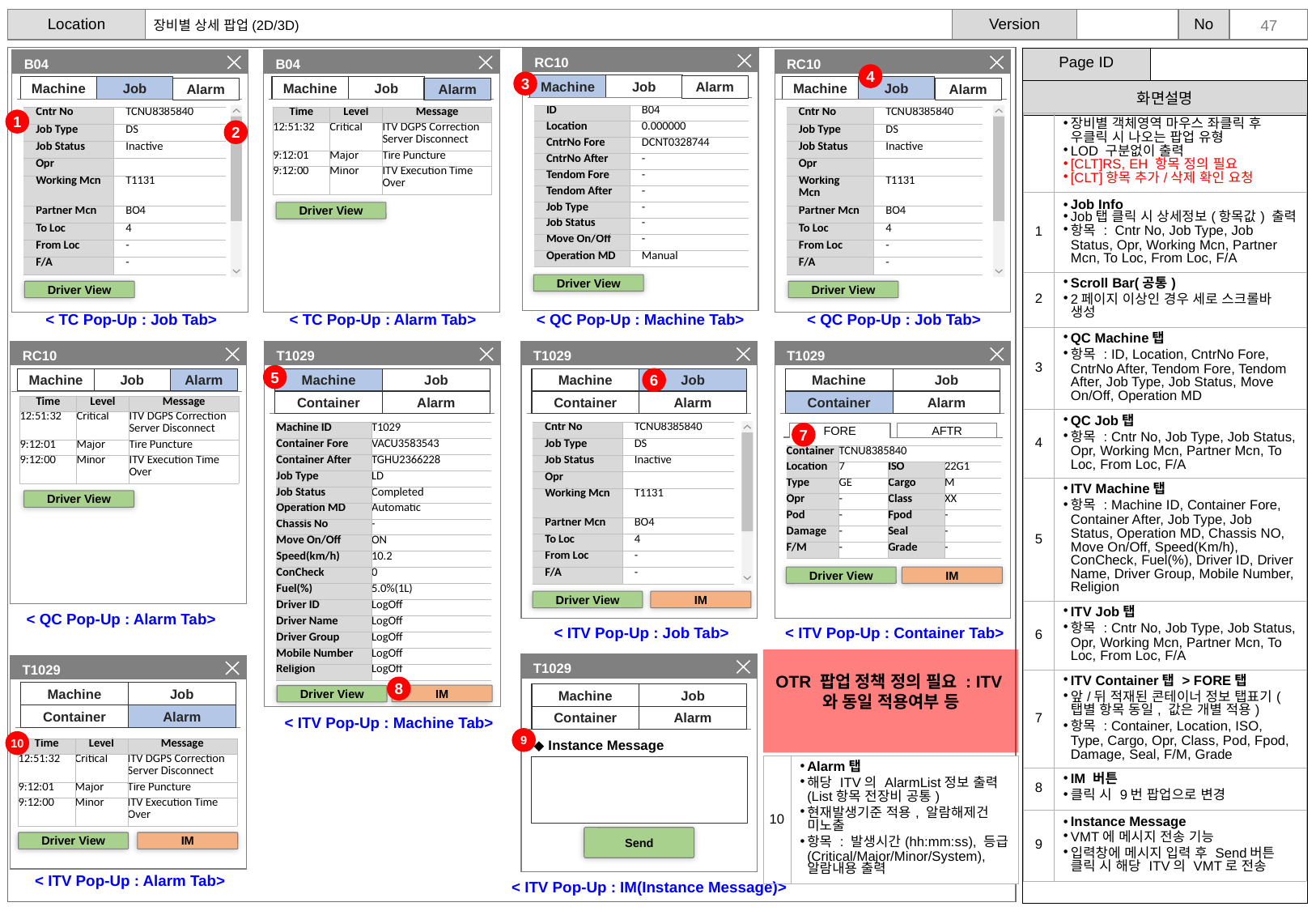

장비별 상세 팝업(2D/3D)
23MPH
C01
RC10

B04

B04

RC10

4
RMGC
3
Machine
Job
Alarm
Machine
Job
Machine
Job
Machine
Job
Alarm
Alarm
Alarm
7MPH
22.6km/h
T1011
ITV

23MPH
Automatic
C01
23MPH
Automatic
C01
23MPH
Automatic
C01
23MPH
Automatic
C01

| ID | B04 |
| --- | --- |
| Location | 0.000000 |
| CntrNo Fore | DCNT0328744 |
| CntrNo After | - |
| Tendom Fore | - |
| Tendom After | - |
| Job Type | - |
| Job Status | - |
| Move On/Off | - |
| Operation MD | Manual |

| Time | Level | Message |
| --- | --- | --- |
| 12:51:32 | Critical | ITV DGPS Correction Server Disconnect |
| 9:12:01 | Major | Tire Puncture |
| 9:12:00 | Minor | ITV Execution Time Over |
| Cntr No | TCNU8385840 |
| --- | --- |
| Job Type | DS |
| Job Status | Inactive |
| Opr |  |
| Working Mcn | T1131 |
| Partner Mcn | BO4 |
| To Loc | 4 |
| From Loc | - |
| F/A | - |
| Cntr No | TCNU8385840 |
| --- | --- |
| Job Type | DS |
| Job Status | Inactive |
| Opr |  |
| Working Mcn | T1131 |
| Partner Mcn | BO4 |
| To Loc | 4 |
| From Loc | - |
| F/A | - |

1
|  | 장비별 객체영역 마우스 좌클릭 후 우클릭 시 나오는 팝업 유형 LOD 구분없이 출력 [CLT]RS, EH 항목 정의 필요 [CLT]항목 추가/삭제 확인 요청 |
| --- | --- |
| 1 | Job Info Job탭 클릭 시 상세정보(항목값) 출력 항목 : Cntr No, Job Type, Job Status, Opr, Working Mcn, Partner Mcn, To Loc, From Loc, F/A |
| 2 | Scroll Bar(공통) 2페이지 이상인 경우 세로 스크롤바 생성 |
| 3 | QC Machine탭 항목 : ID, Location, CntrNo Fore, CntrNo After, Tendom Fore, Tendom After, Job Type, Job Status, Move On/Off, Operation MD |
| 4 | QC Job탭 항목 : Cntr No, Job Type, Job Status, Opr, Working Mcn, Partner Mcn, To Loc, From Loc, F/A |
| 5 | ITV Machine탭 항목 : Machine ID, Container Fore, Container After, Job Type, Job Status, Operation MD, Chassis NO, Move On/Off, Speed(Km/h), ConCheck, Fuel(%), Driver ID, Driver Name, Driver Group, Mobile Number, Religion |
| 6 | ITV Job탭 항목 : Cntr No, Job Type, Job Status, Opr, Working Mcn, Partner Mcn, To Loc, From Loc, F/A |
| 7 | ITV Container탭 > FORE탭 앞/뒤 적재된 콘테이너 정보 탭표기(탭별 항목 동일, 값은 개별 적용) 항목 : Container, Location, ISO, Type, Cargo, Opr, Class, Pod, Fpod, Damage, Seal, F/M, Grade |
| 8 | IM 버튼 클릭 시 9번 팝업으로 변경 |
| 9 | Instance Message VMT에 메시지 전송 기능 입력창에 메시지 입력 후 Send버튼 클릭 시 해당 ITV의 VMT로 전송 |
2
Driver View
Driver View
Driver View
Driver View
< TC Pop-Up : Job Tab>
< TC Pop-Up : Alarm Tab>
< QC Pop-Up : Machine Tab>
< QC Pop-Up : Job Tab>
23MPH
C01
23MPH
C01
23MPH
C01
T1029

T1029

T1029

RC10

RMGC
RMGC
RMGC
5
6
Alarm
Machine
Job
Machine
Job
Machine
Job
Machine
Job
7MPH
22.6km/h
T1011
ITV

7MPH
22.6km/h
T1011
ITV

7MPH
22.6km/h
T1011
ITV

23MPH
Automatic
C01
23MPH
Automatic
C01
23MPH
Automatic
C01
23MPH
Automatic
C01
Container
Alarm
Container
Alarm
Container
Alarm
| Time | Level | Message |
| --- | --- | --- |
| 12:51:32 | Critical | ITV DGPS Correction Server Disconnect |
| 9:12:01 | Major | Tire Puncture |
| 9:12:00 | Minor | ITV Execution Time Over |

| Cntr No | TCNU8385840 |
| --- | --- |
| Job Type | DS |
| Job Status | Inactive |
| Opr |  |
| Working Mcn | T1131 |
| Partner Mcn | BO4 |
| To Loc | 4 |
| From Loc | - |
| F/A | - |
| Machine ID | T1029 |
| --- | --- |
| Container Fore | VACU3583543 |
| Container After | TGHU2366228 |
| Job Type | LD |
| Job Status | Completed |
| Operation MD | Automatic |
| Chassis No | - |
| Move On/Off | ON |
| Speed(km/h) | 10.2 |
| ConCheck | 0 |
| Fuel(%) | 5.0%(1L) |
| Driver ID | LogOff |
| Driver Name | LogOff |
| Driver Group | LogOff |
| Mobile Number | LogOff |
| Religion | LogOff |
FORE
AFTR
7
| Container | TCNU8385840 |  |  |
| --- | --- | --- | --- |
| Location | 7 | ISO | 22G1 |
| Type | GE | Cargo | M |
| Opr | - | Class | XX |
| Pod | - | Fpod | - |
| Damage | - | Seal | - |
| F/M | - | Grade | - |
Driver View
Driver View
IM
IM
Driver View
< QC Pop-Up : Alarm Tab>
< ITV Pop-Up : Job Tab>
< ITV Pop-Up : Container Tab>
23MPH
C01
OTR 팝업 정책 정의 필요 : ITV와 동일 적용여부 등

T1029

T1029

8
RMGC
RMGC
Machine
Job
Machine
Job
IM
Driver View
7MPH
22.6km/h
T1011
ITV

23MPH
Automatic
C01
23MPH
Automatic
C01
Container
Alarm
Container
Alarm
< ITV Pop-Up : Machine Tab>

9
◆ Instance Message
10
| Time | Level | Message |
| --- | --- | --- |
| 12:51:32 | Critical | ITV DGPS Correction Server Disconnect |
| 9:12:01 | Major | Tire Puncture |
| 9:12:00 | Minor | ITV Execution Time Over |
| 10 | Alarm탭 해당 ITV의 AlarmList정보 출력(List항목 전장비 공통) 현재발생기준 적용, 알람해제건 미노출 항목 : 발생시간(hh:mm:ss), 등급(Critical/Major/Minor/System), 알람내용 출력 |
| --- | --- |

Send
Driver View
IM
< ITV Pop-Up : Alarm Tab>
< ITV Pop-Up : IM(Instance Message)>